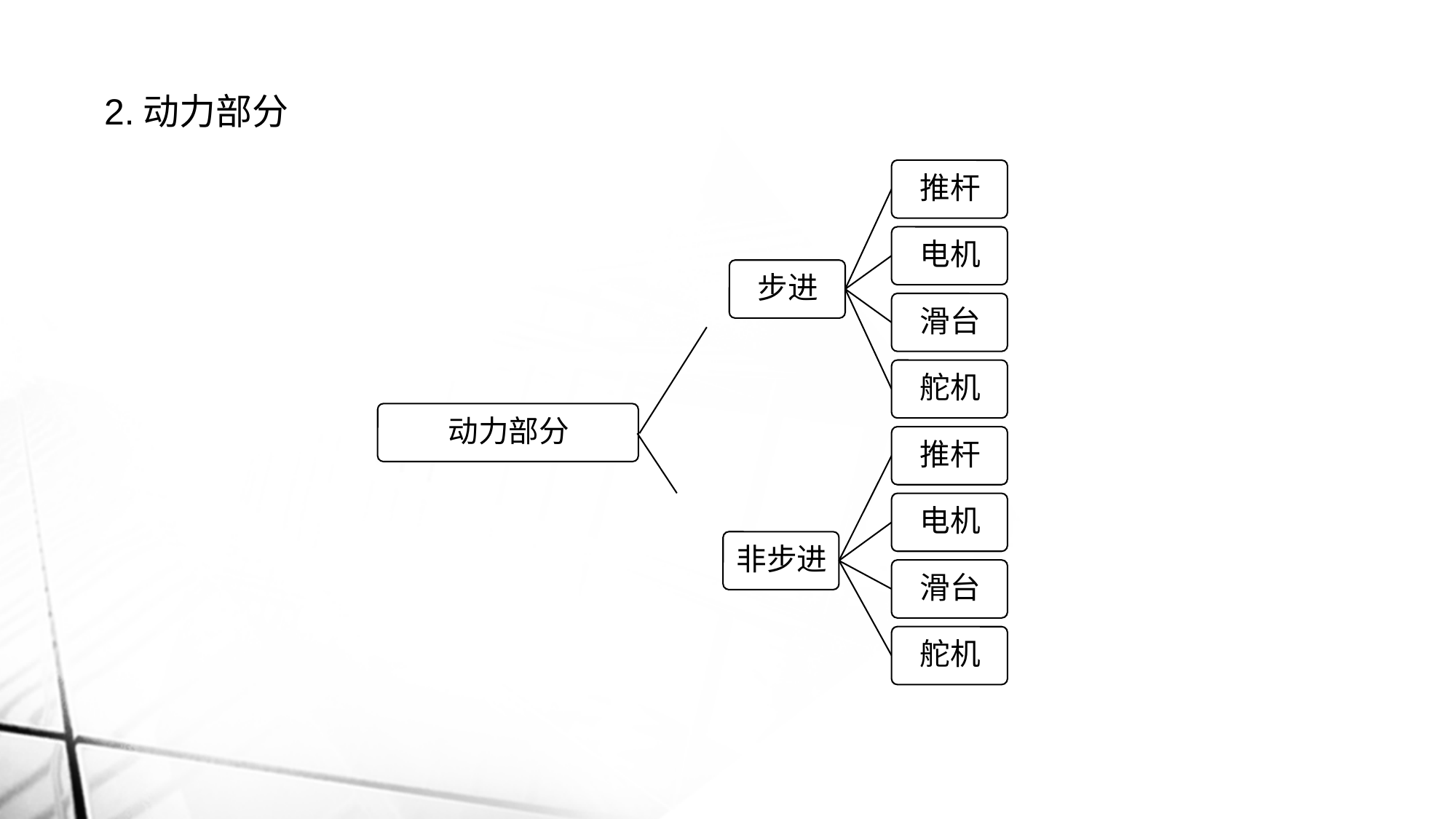

2.动力部分
动力部分

步进

推杆

电机

滑台

舵机

非步进

推杆

电机

滑台

舵机